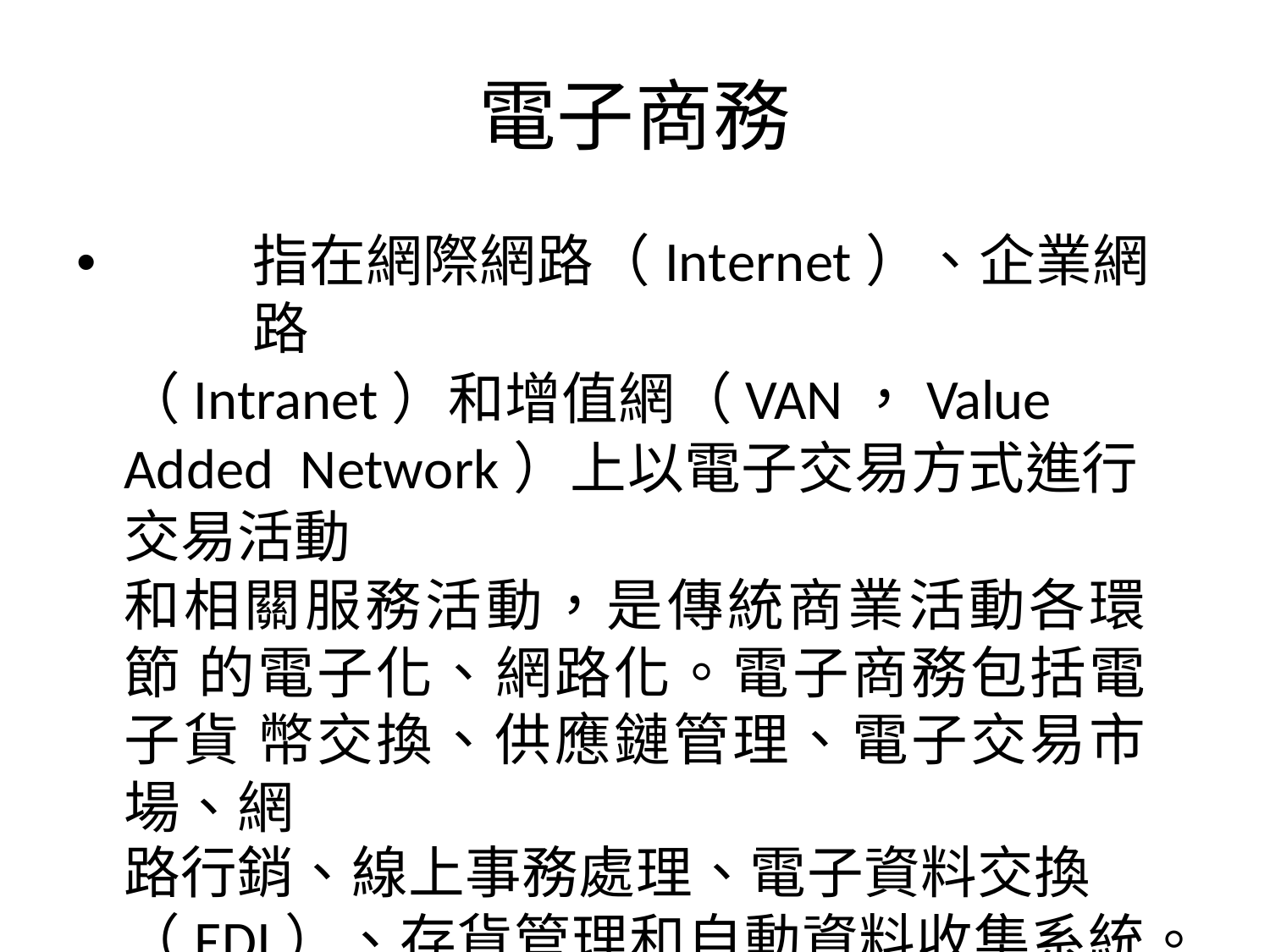

# 電子商務
•
指在網際網路（Internet）、企業網路
（Intranet）和增值網（VAN，Value Added  Network）上以電子交易方式進行交易活動
和相關服務活動，是傳統商業活動各環節 的電子化、網路化。電子商務包括電子貨 幣交換、供應鏈管理、電子交易市場、網
路行銷、線上事務處理、電子資料交換
（EDI）、存貨管理和自動資料收集系統。
來源:https://zh.wikipedia.org/wiki/PChome_Online%E7%B6%B2%E8%B7%AF%E5%AE%B6%E5%BA%AD